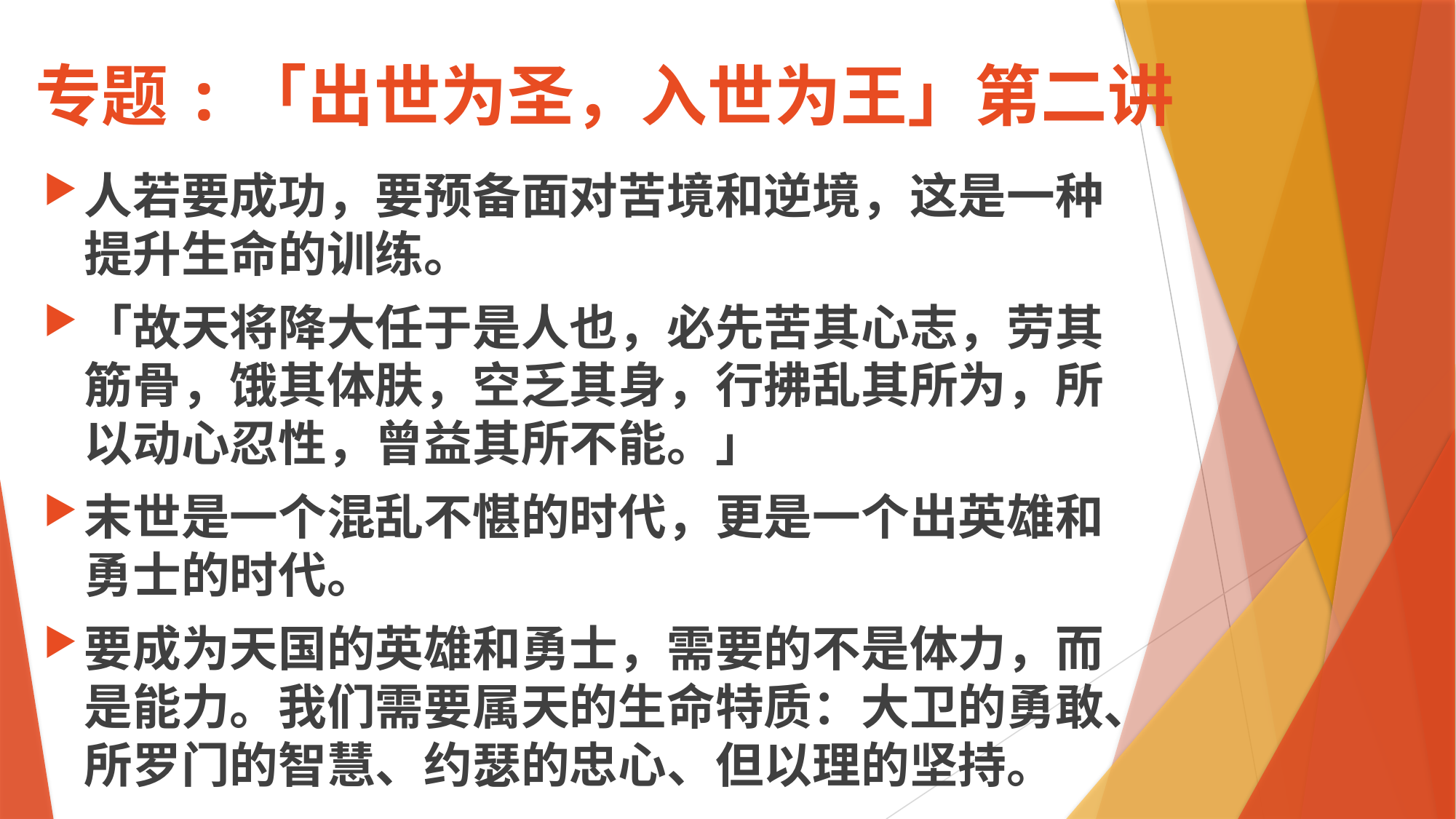

# 专题:「出世为圣，入世为王」第二讲
人若要成功，要预备面对苦境和逆境，这是一种提升生命的训练。
「故天将降大任于是人也，必先苦其心志，劳其筋骨，饿其体肤，空乏其身，行拂乱其所为，所以动心忍性，曾益其所不能。」
末世是一个混乱不愖的时代，更是一个出英雄和勇士的时代。
要成为天国的英雄和勇士，需要的不是体力，而是能力。我们需要属天的生命特质：大卫的勇敢、所罗门的智慧、约瑟的忠心、但以理的坚持。